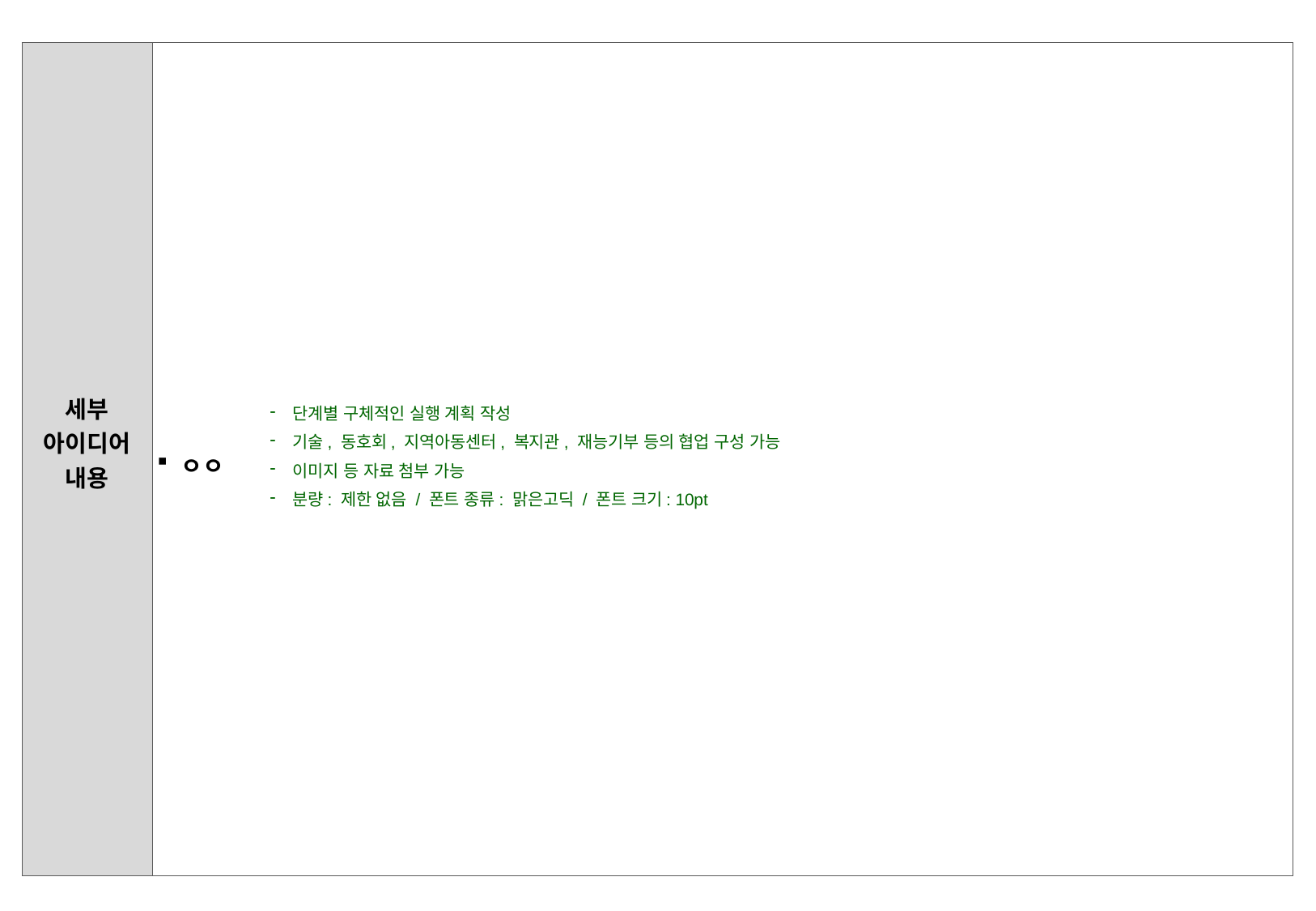

| 세부 아이디어 내용 | ㅇㅇ |
| --- | --- |
단계별 구체적인 실행 계획 작성
기술, 동호회, 지역아동센터, 복지관, 재능기부 등의 협업 구성 가능
이미지 등 자료 첨부 가능
분량: 제한 없음 / 폰트 종류: 맑은고딕 / 폰트 크기: 10pt